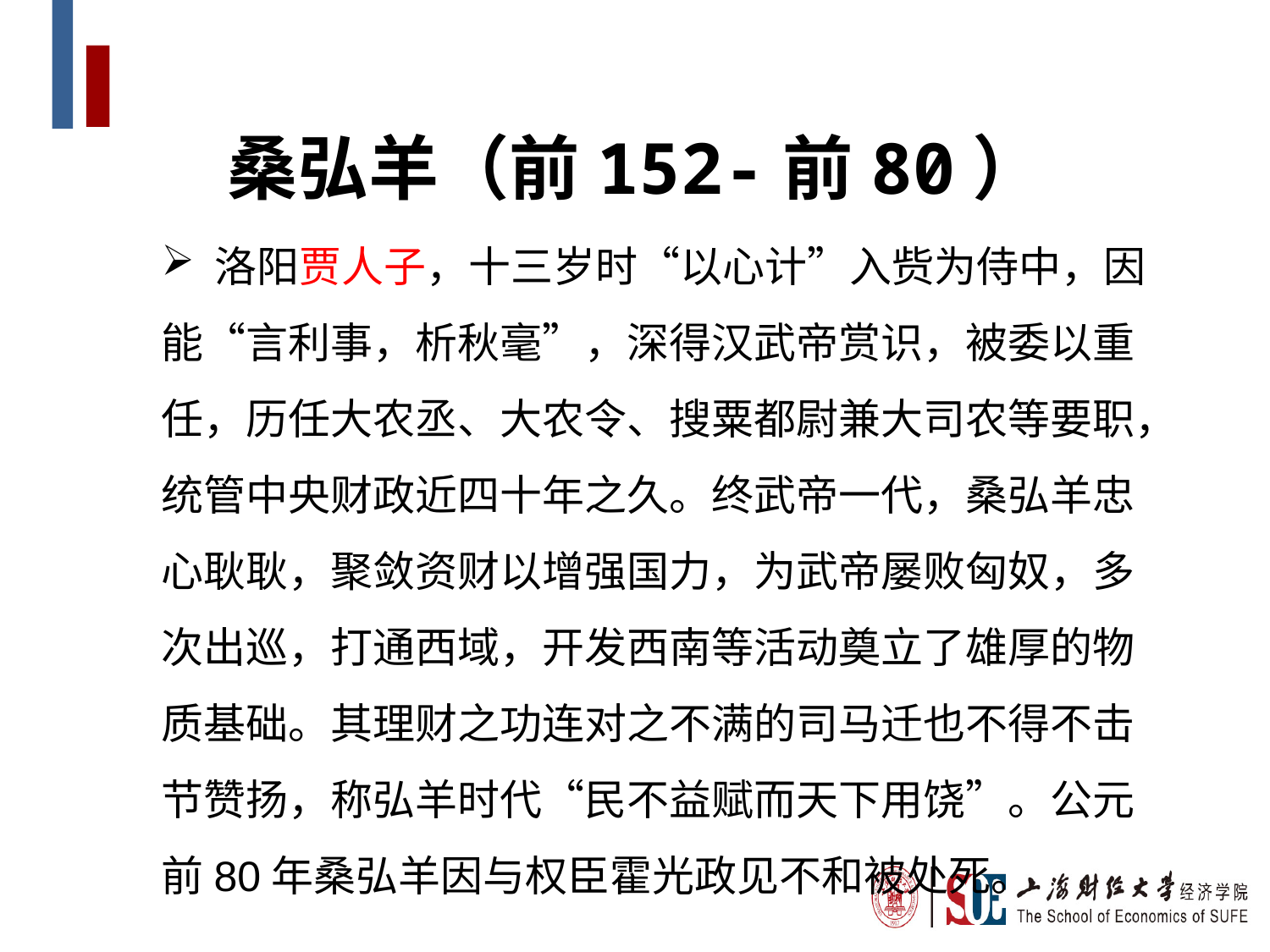

桑弘羊（前152-前80）
 洛阳贾人子，十三岁时“以心计”入赀为侍中，因能“言利事，析秋毫”，深得汉武帝赏识，被委以重任，历任大农丞、大农令、搜粟都尉兼大司农等要职，统管中央财政近四十年之久。终武帝一代，桑弘羊忠 心耿耿，聚敛资财以增强国力，为武帝屡败匈奴，多次出巡，打通西域，开发西南等活动奠立了雄厚的物质基础。其理财之功连对之不满的司马迁也不得不击节赞扬，称弘羊时代“民不益赋而天下用饶”。公元前80年桑弘羊因与权臣霍光政见不和被处死。